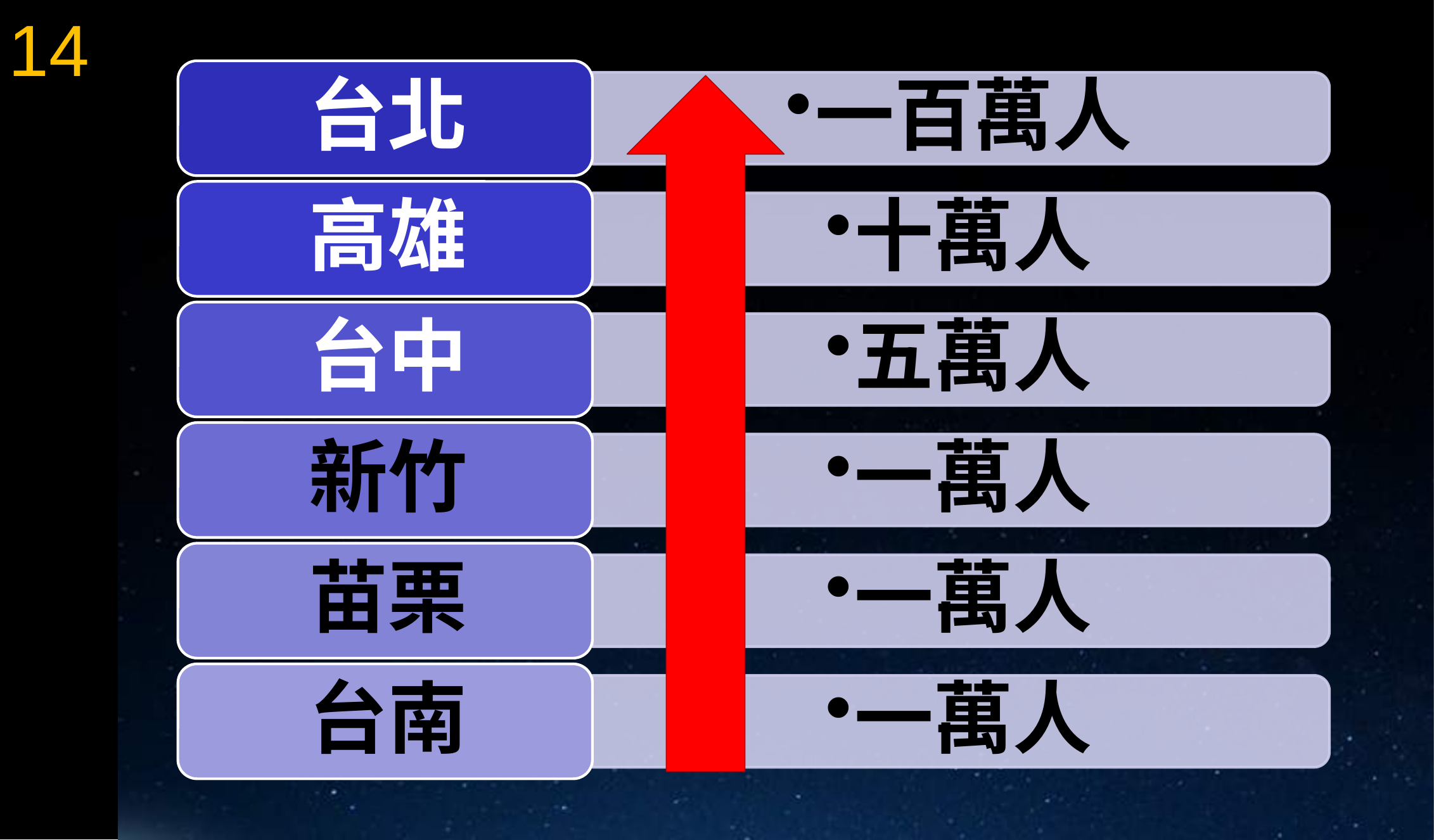

14
一百萬人
台北
十萬人
高雄
五萬人
台中
一萬人
新竹
一萬人
苗栗
一萬人
台南